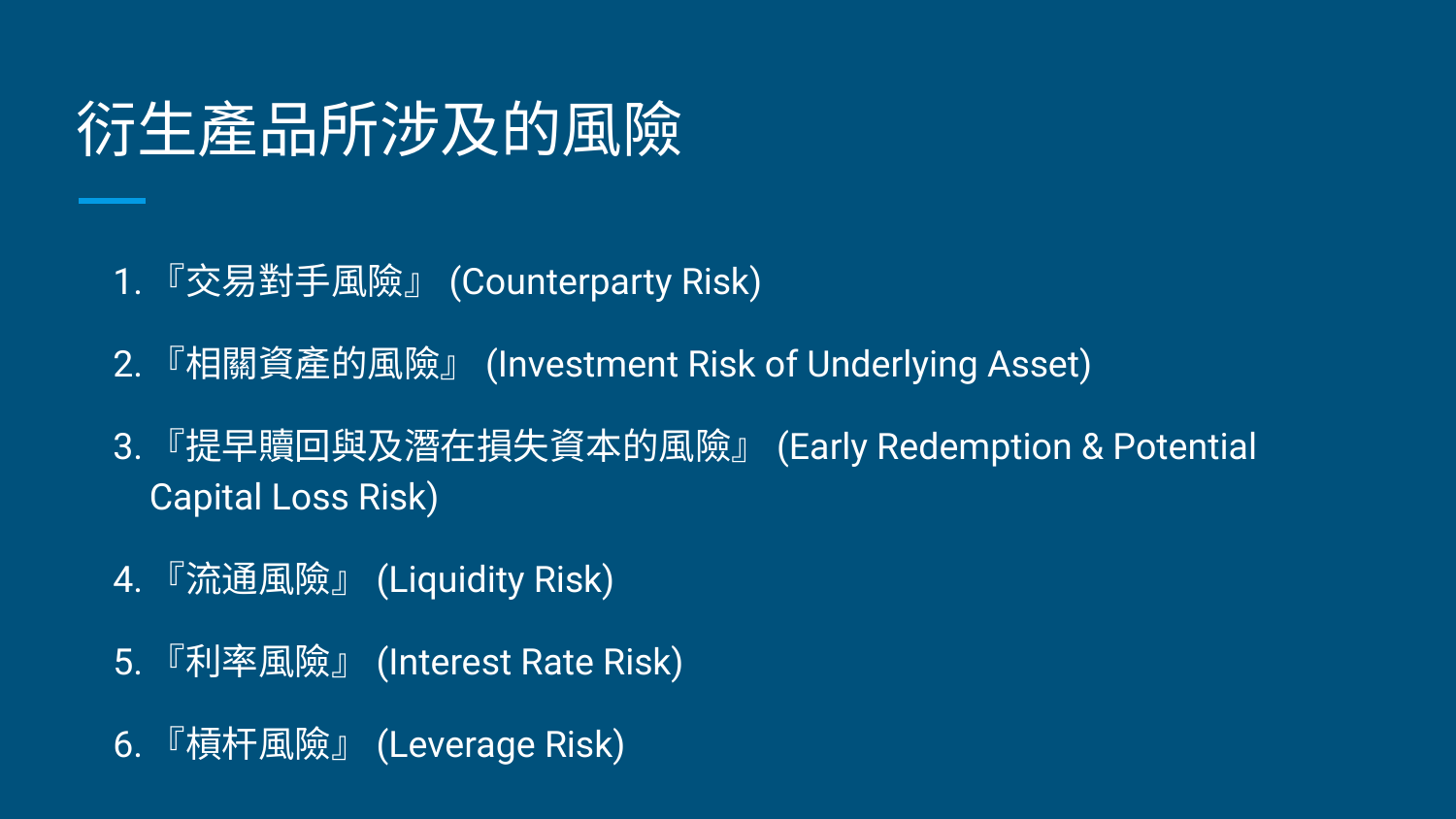

# 衍生產品所涉及的風險

『交易對手風險』(Counterparty Risk)
『相關資產的風險』(Investment Risk of Underlying Asset)
『提早贖回與及潛在損失資本的風險』(Early Redemption & Potential Capital Loss Risk)
『流通風險』(Liquidity Risk)
『利率風險』(Interest Rate Risk)
『槓杆風險』(Leverage Risk)